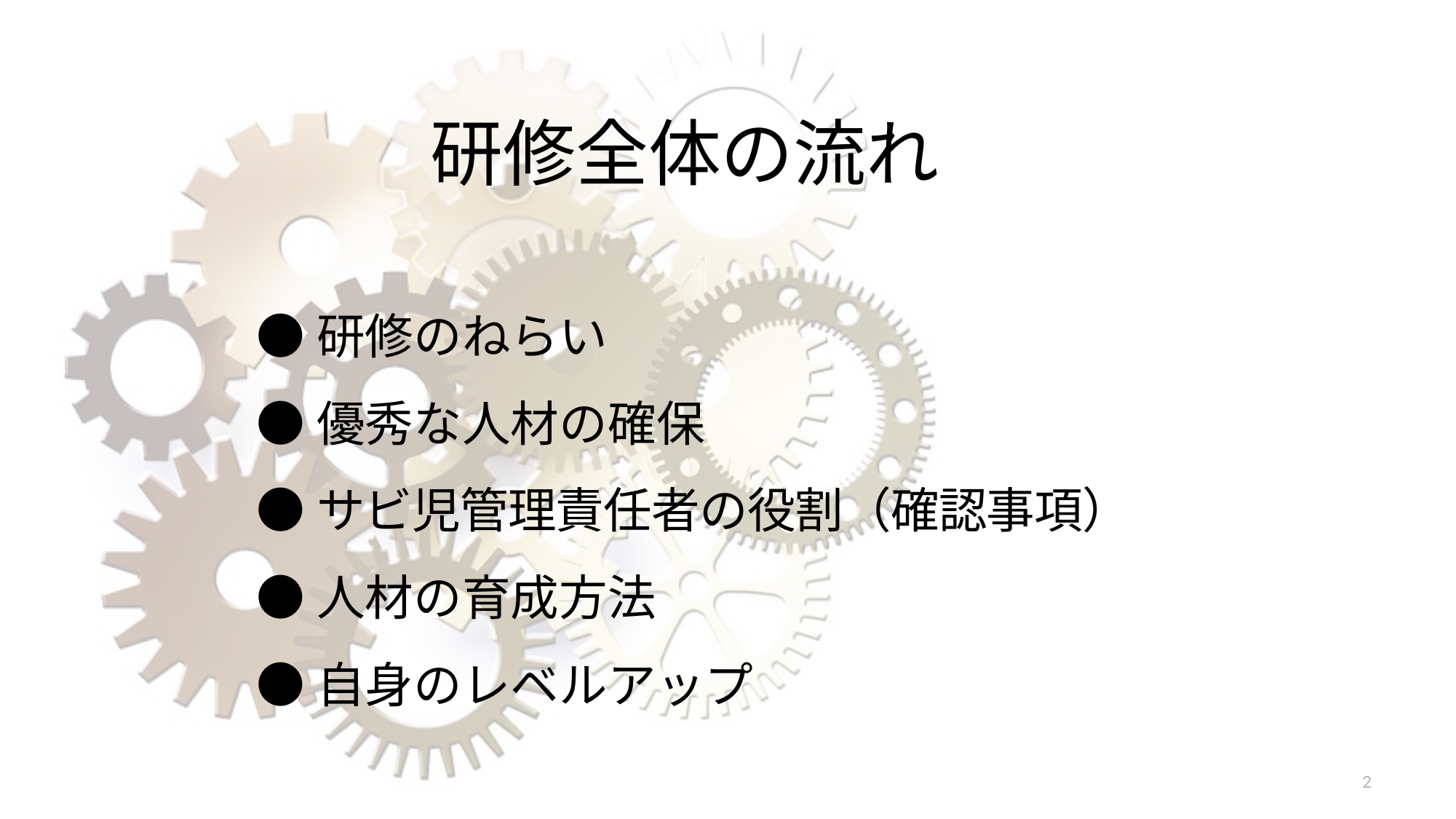

# 研修全体の流れ
●研修のねらい
●優秀な人材の確保
●サビ児管理責任者の役割（確認事項）
●人材の育成方法
●自身のレベルアップ
2